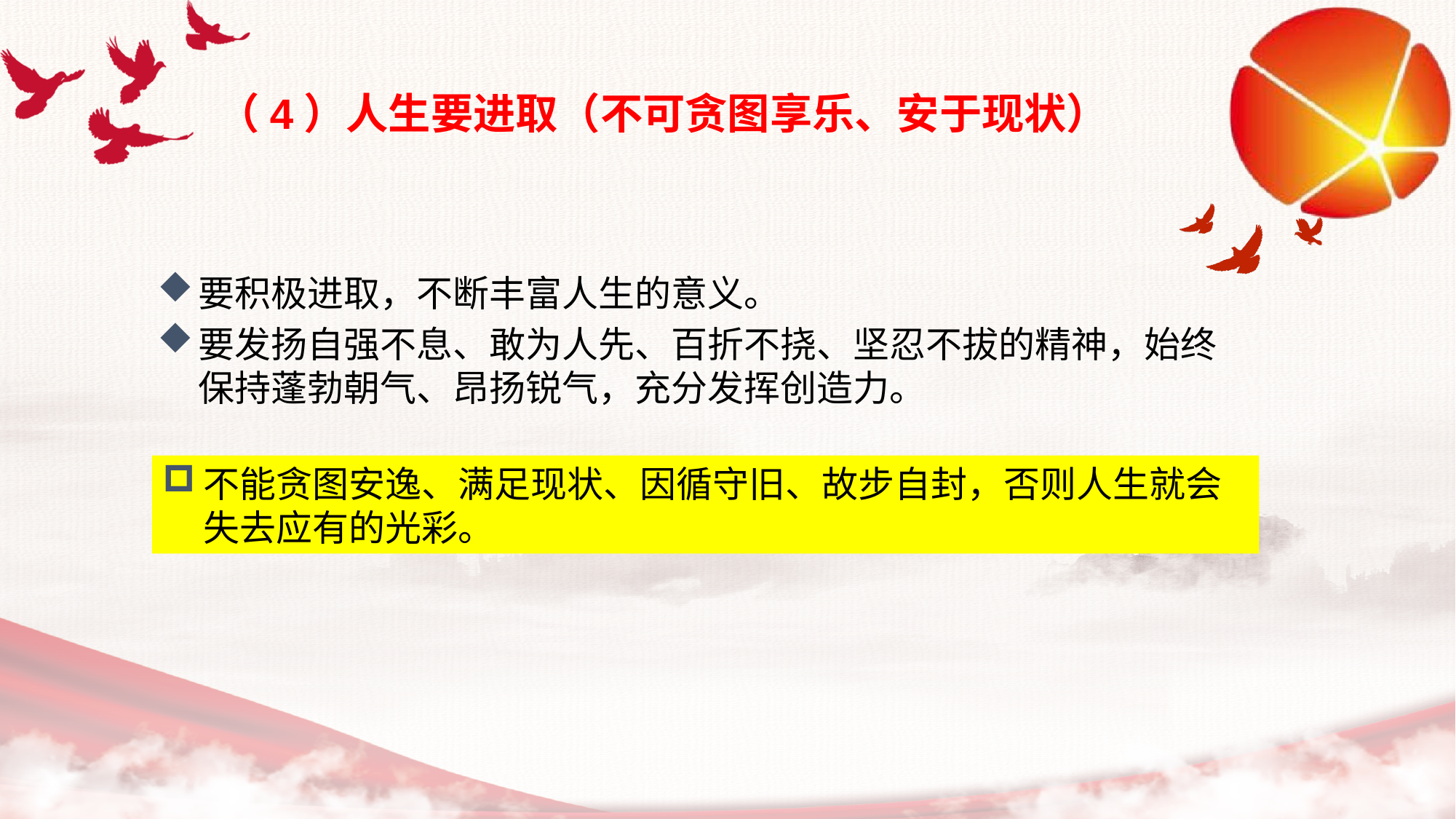

（4）人生要进取（不可贪图享乐、安于现状）

要积极进取，不断丰富人生的意义。
要发扬自强不息、敢为人先、百折不挠、坚忍不拔的精神，始终保持蓬勃朝气、昂扬锐气，充分发挥创造力。

不能贪图安逸、满足现状、因循守旧、故步自封，否则人生就会失去应有的光彩。